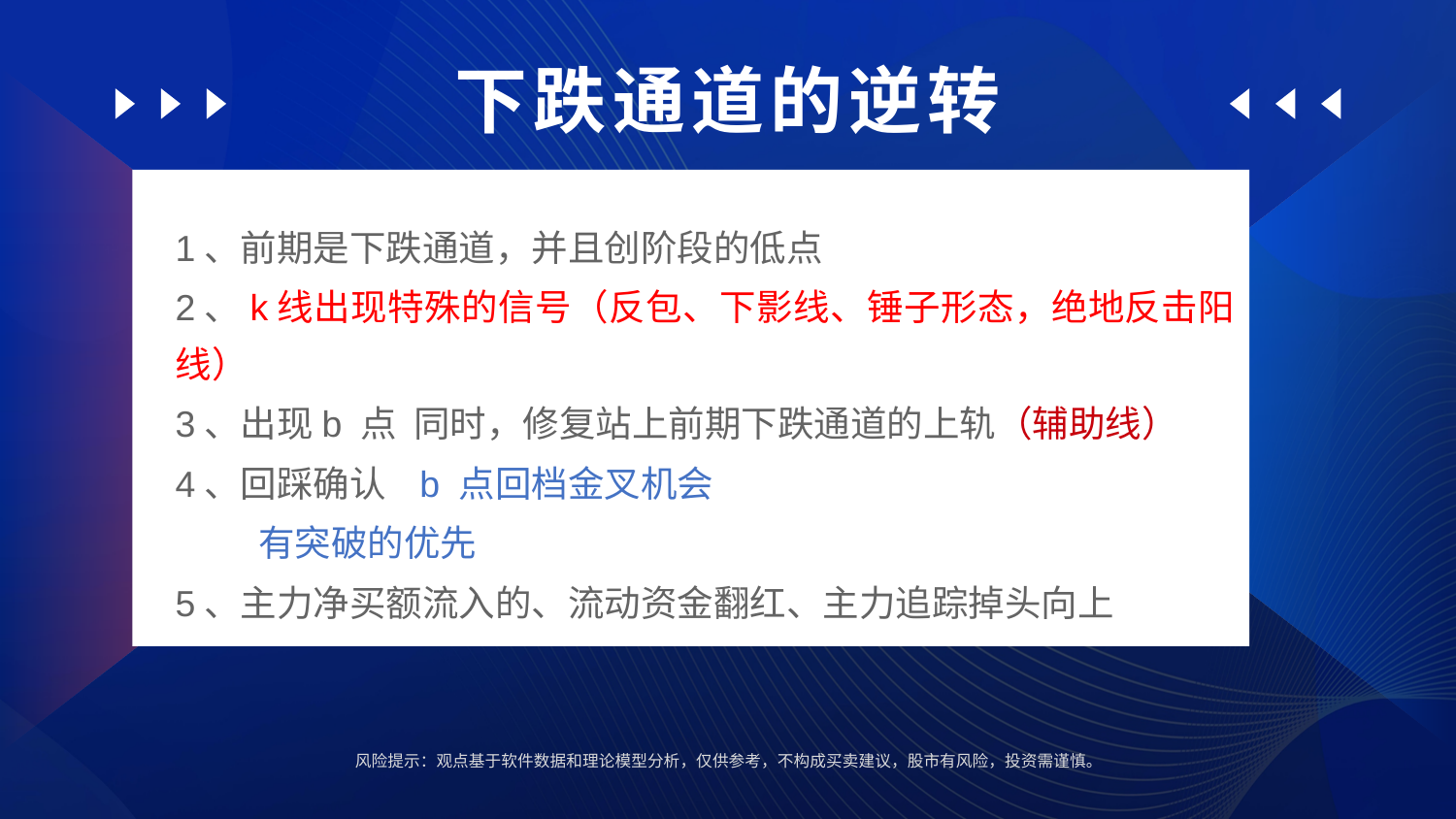

下跌通道的逆转

1、前期是下跌通道，并且创阶段的低点
2、k线出现特殊的信号（反包、下影线、锤子形态，绝地反击阳线）
3、出现b 点  同时，修复站上前期下跌通道的上轨（辅助线）
4、回踩确认   b 点回档金叉机会
         有突破的优先
5、主力净买额流入的、流动资金翻红、主力追踪掉头向上